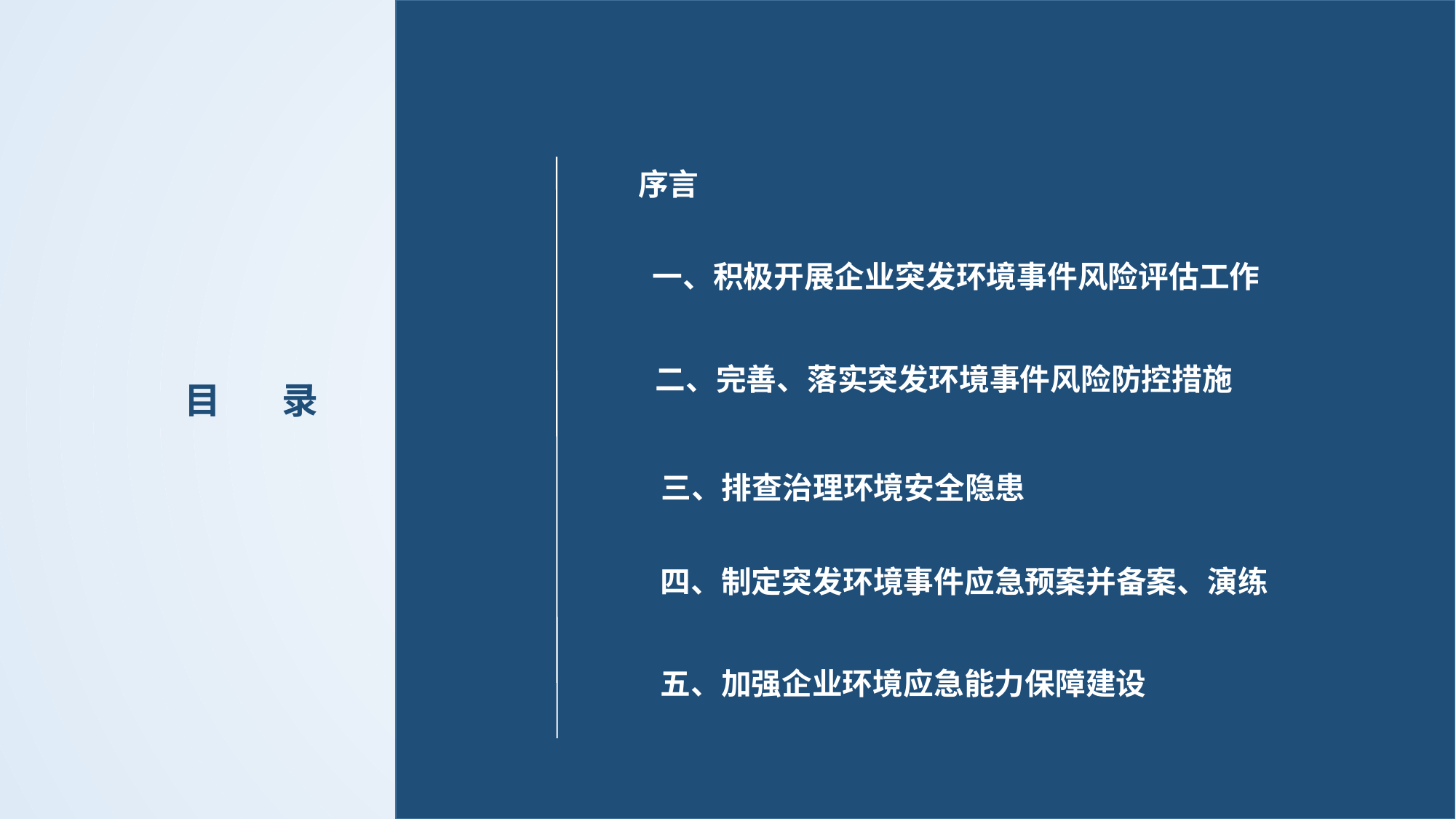

序言
一、积极开展企业突发环境事件风险评估工作
二、完善、落实突发环境事件风险防控措施
           目      录
三、排查治理环境安全隐患
四、制定突发环境事件应急预案并备案、演练

五、加强企业环境应急能力保障建设